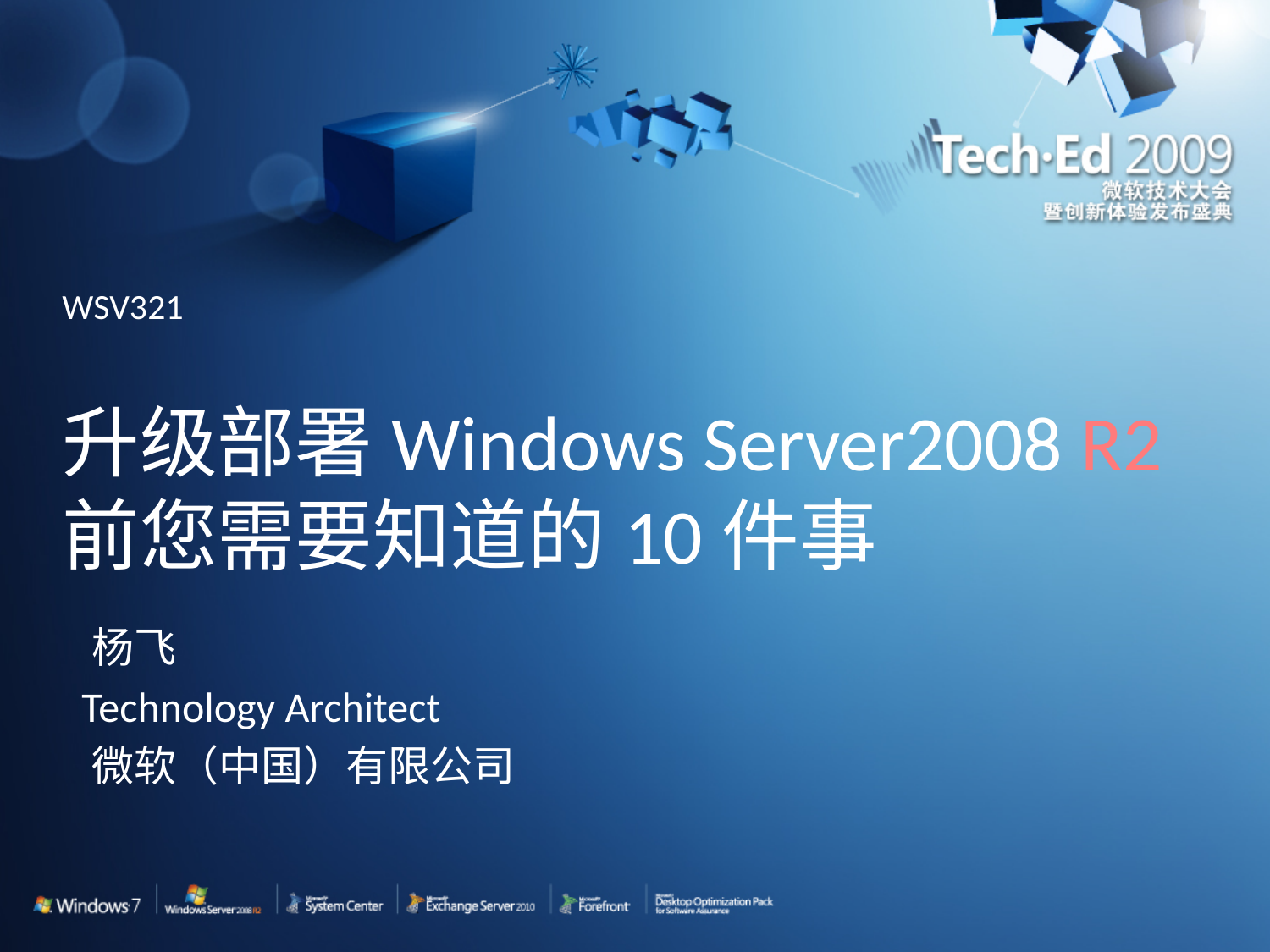

WSV321
# 升级部署Windows Server2008 R2前您需要知道的10件事
 杨飞
 Technology Architect
 微软（中国）有限公司